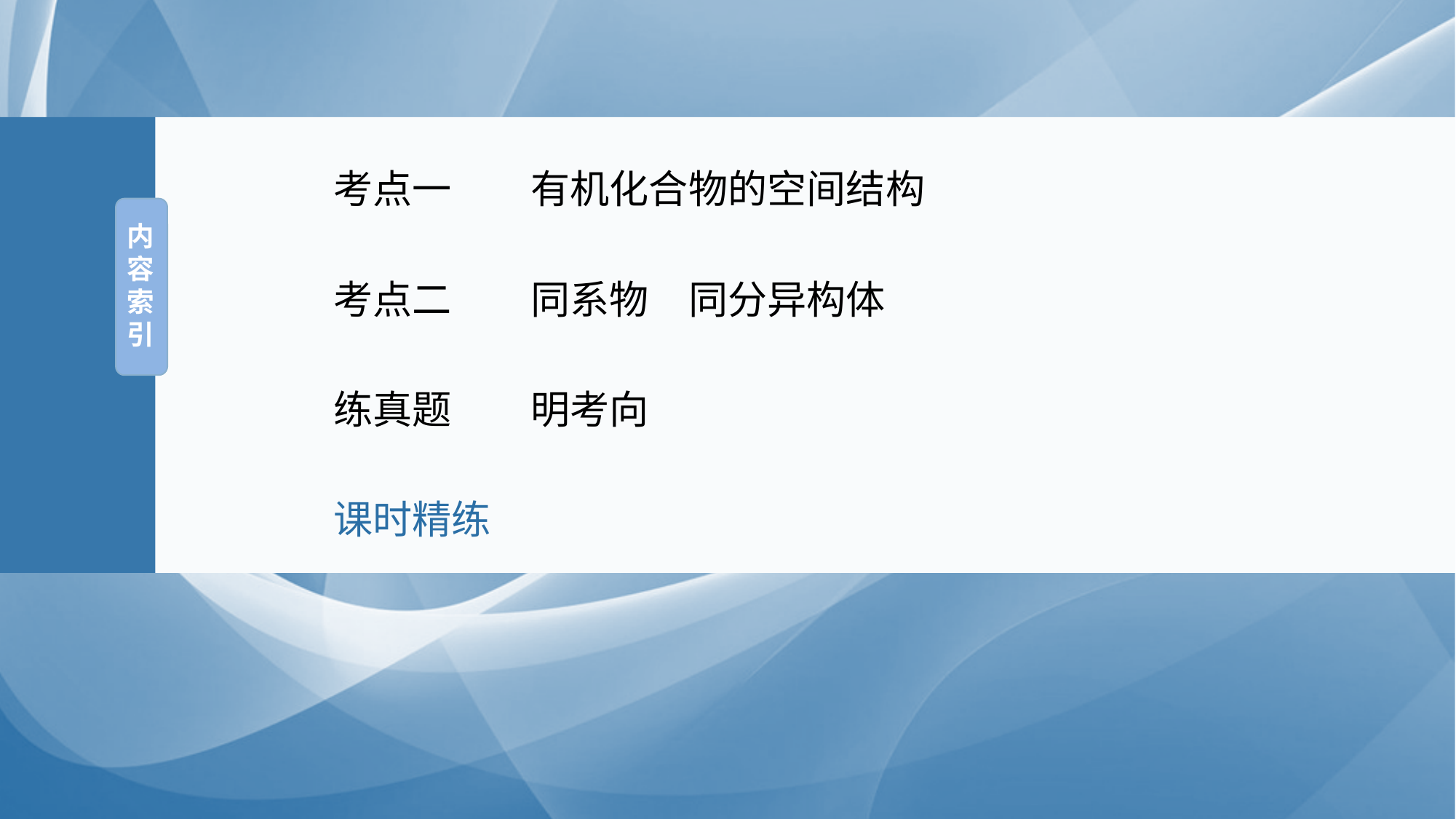

考点一　　有机化合物的空间结构

内
容
索
引
考点二　　同系物　同分异构体
练真题　　明考向
课时精练